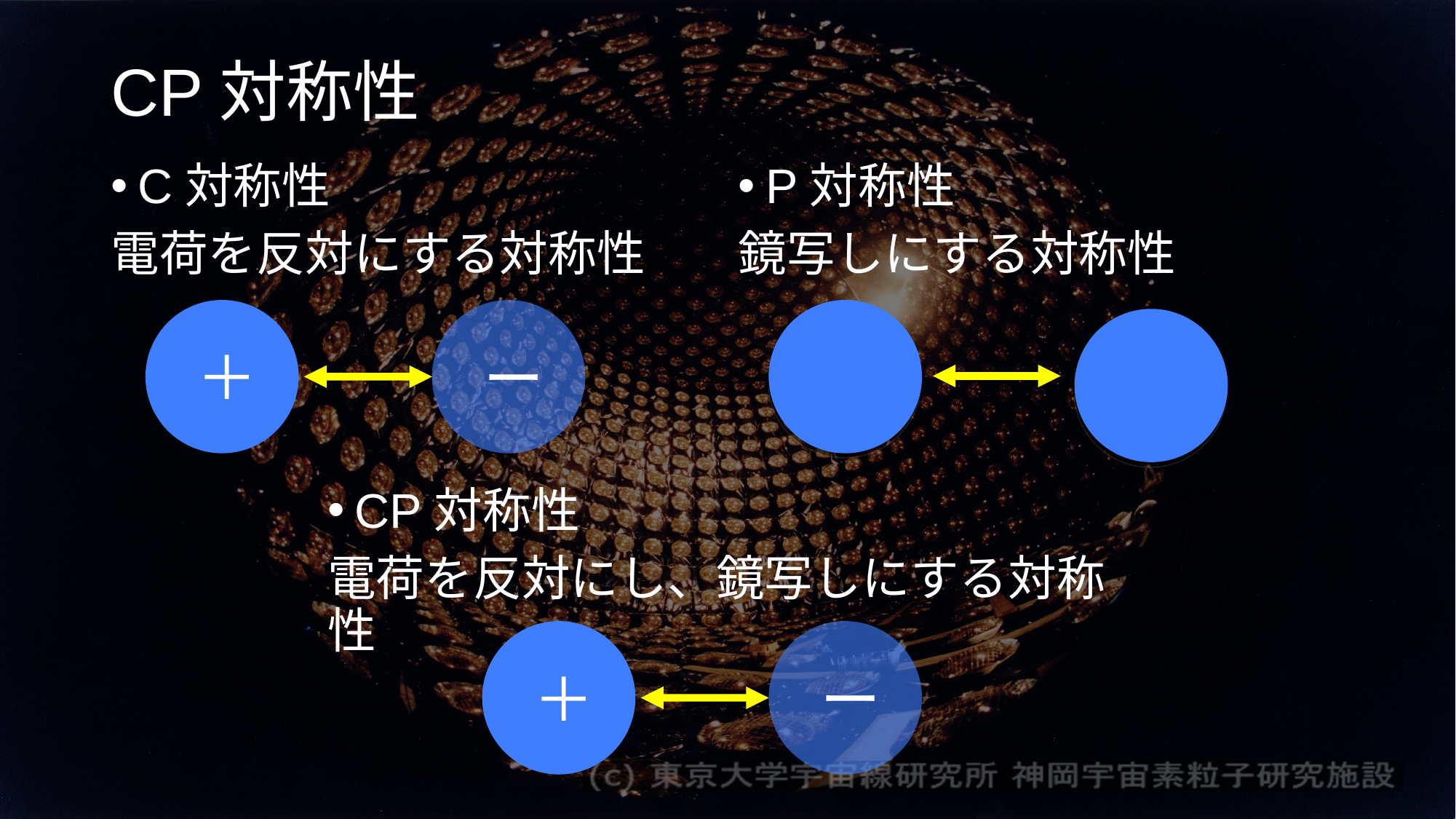

# CP対称性
C対称性
電荷を反対にする対称性

P対称性
鏡写しにする対称性

＋

ー

CP対称性
電荷を反対にし、鏡写しにする対称性

＋

ー